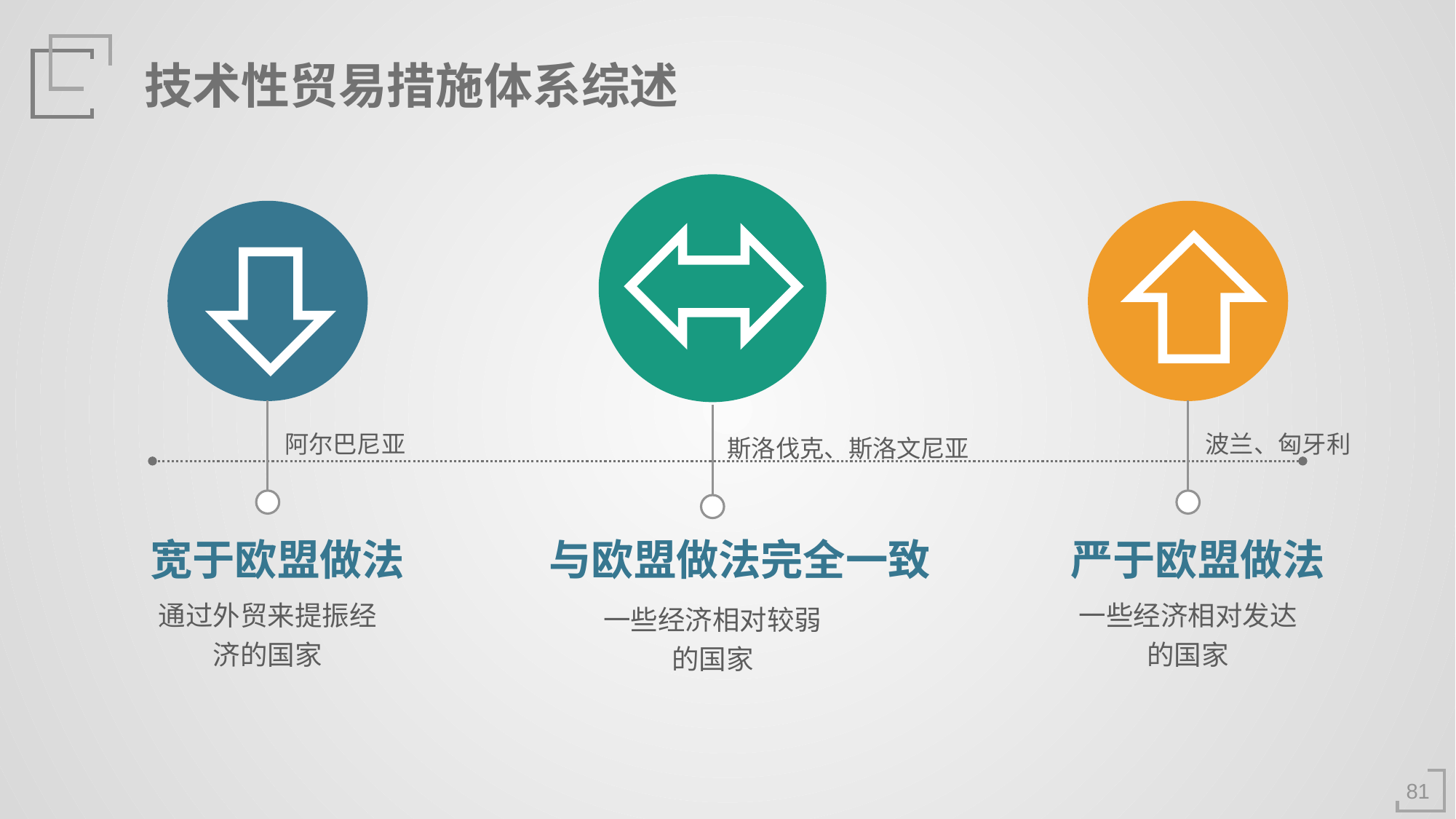

技术性贸易措施体系综述

阿尔巴尼亚
波兰、匈牙利
斯洛伐克、斯洛文尼亚
宽于欧盟做法
严于欧盟做法
与欧盟做法完全一致
通过外贸来提振经济的国家
一些经济相对发达的国家
一些经济相对较弱的国家